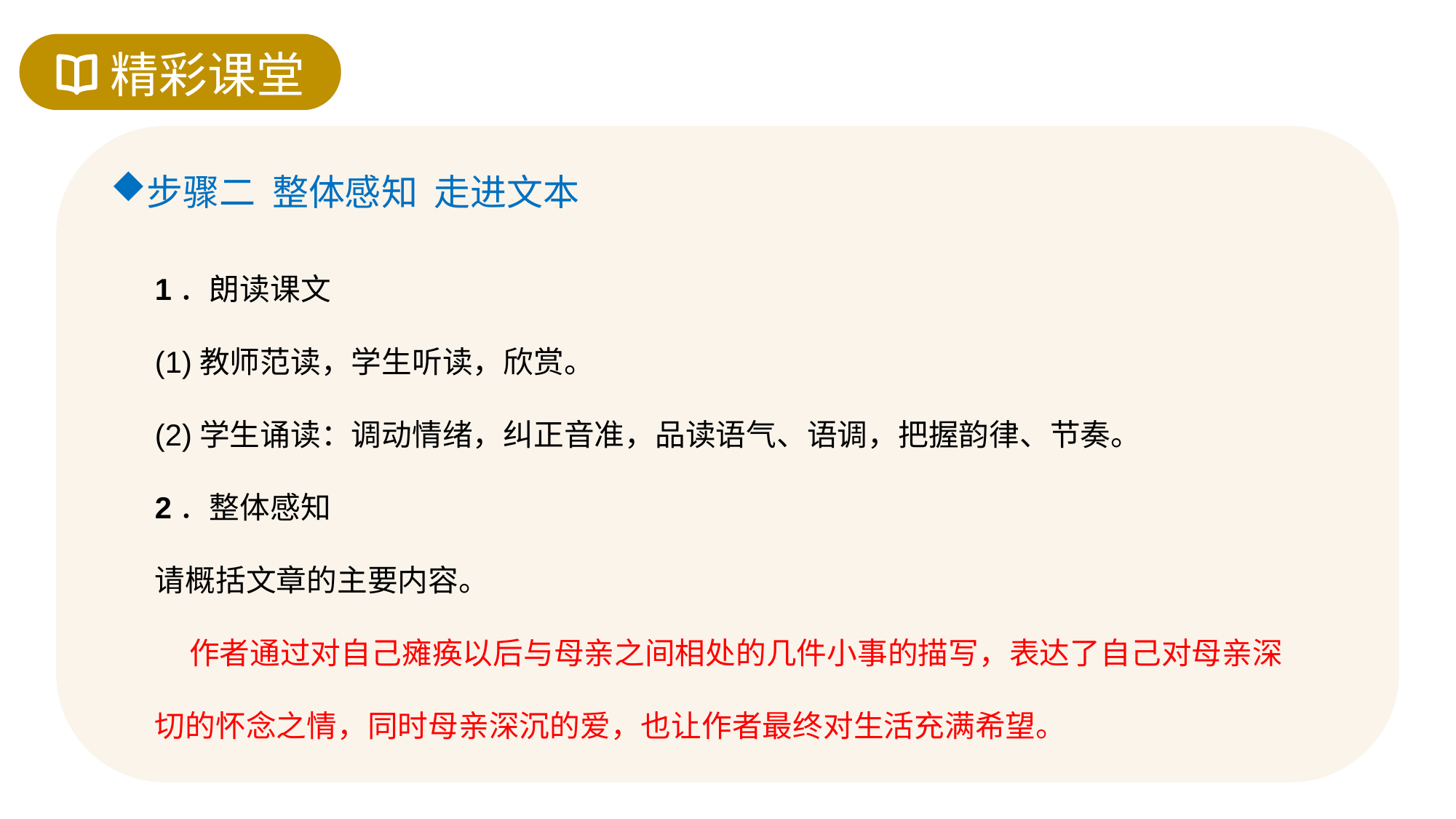

精彩课堂

步骤二  整体感知  走进文本
1．朗读课文
(1)教师范读，学生听读，欣赏。
(2)学生诵读：调动情绪，纠正音准，品读语气、语调，把握韵律、节奏。
2．整体感知
请概括文章的主要内容。
    作者通过对自己瘫痪以后与母亲之间相处的几件小事的描写，表达了自己对母亲深切的怀念之情，同时母亲深沉的爱，也让作者最终对生活充满希望。